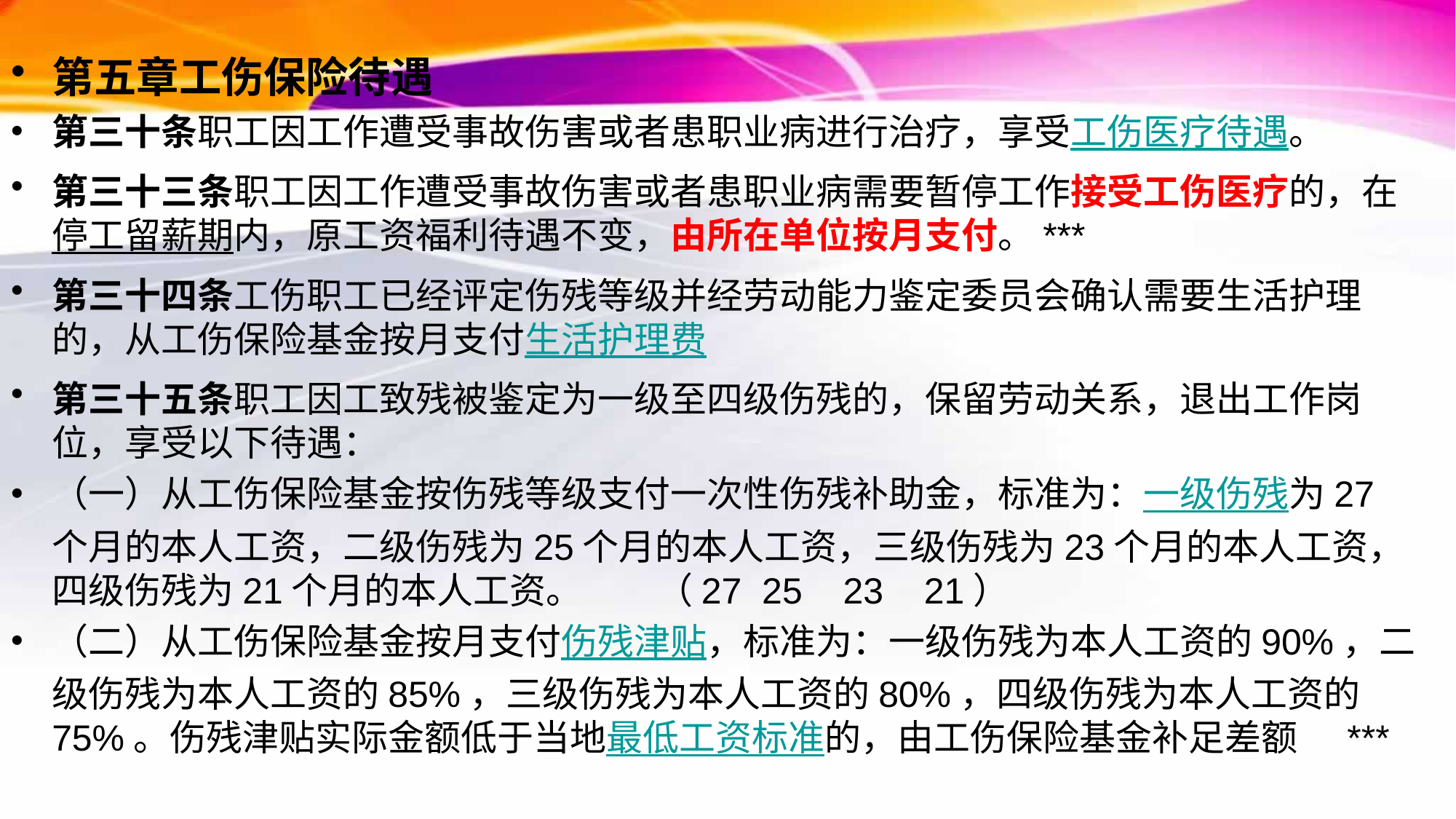

第五章工伤保险待遇
第三十条职工因工作遭受事故伤害或者患职业病进行治疗，享受工伤医疗待遇。
第三十三条职工因工作遭受事故伤害或者患职业病需要暂停工作接受工伤医疗的，在停工留薪期内，原工资福利待遇不变，由所在单位按月支付。***
第三十四条工伤职工已经评定伤残等级并经劳动能力鉴定委员会确认需要生活护理的，从工伤保险基金按月支付生活护理费
第三十五条职工因工致残被鉴定为一级至四级伤残的，保留劳动关系，退出工作岗位，享受以下待遇：
（一）从工伤保险基金按伤残等级支付一次性伤残补助金，标准为：一级伤残为27个月的本人工资，二级伤残为25个月的本人工资，三级伤残为23个月的本人工资，四级伤残为21个月的本人工资。         （27  25    23    21）
（二）从工伤保险基金按月支付伤残津贴，标准为：一级伤残为本人工资的90%，二级伤残为本人工资的85%，三级伤残为本人工资的80%，四级伤残为本人工资的75%。伤残津贴实际金额低于当地最低工资标准的，由工伤保险基金补足差额     ***

30